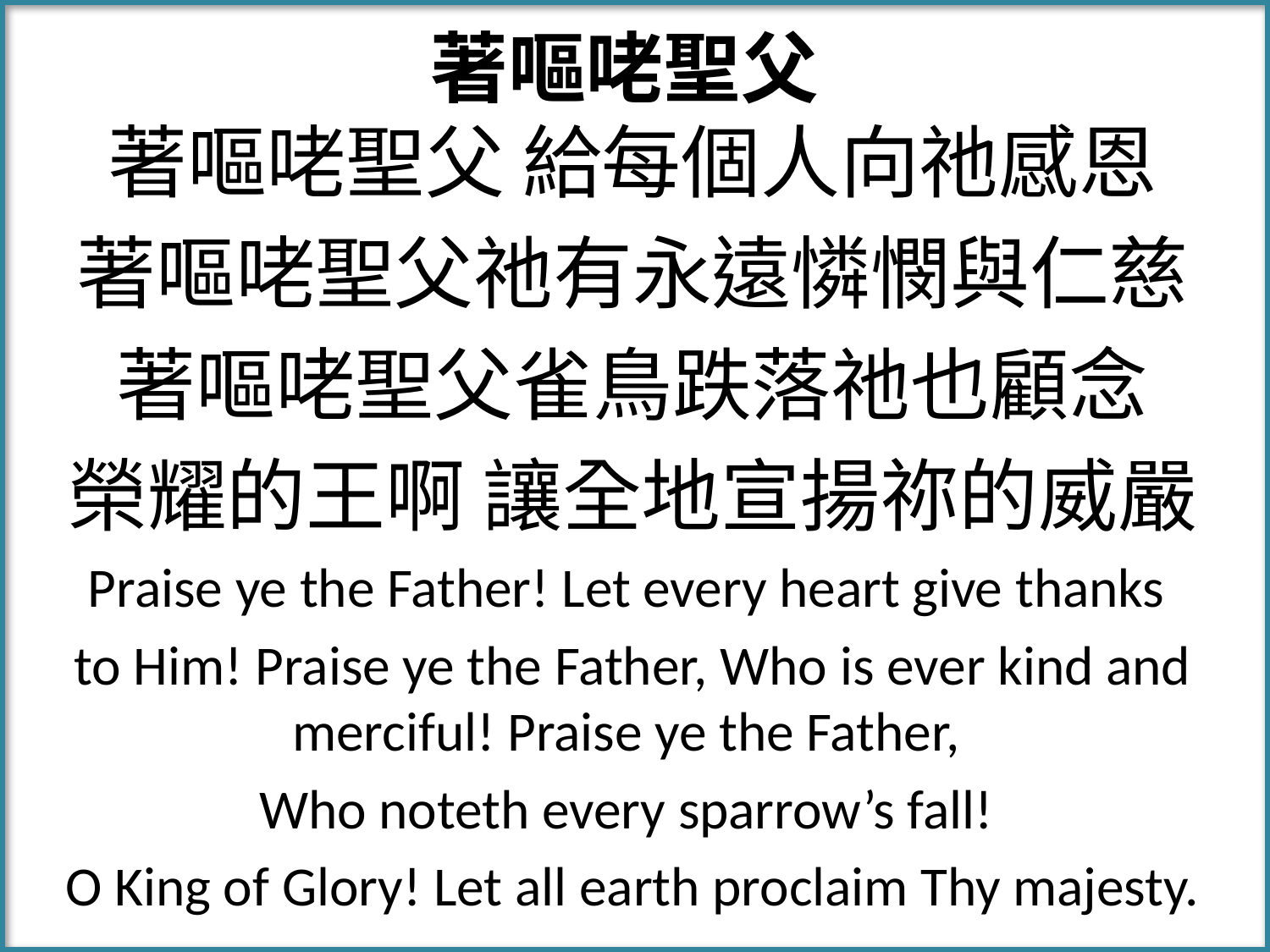

# 著嘔咾聖父
著嘔咾聖父 給每個人向祂感恩
著嘔咾聖父祂有永遠憐憫與仁慈
著嘔咾聖父雀鳥跌落祂也顧念
榮耀的王啊 讓全地宣揚祢的威嚴
Praise ye the Father! Let every heart give thanks
to Him! Praise ye the Father, Who is ever kind and merciful! Praise ye the Father,
Who noteth every sparrow’s fall!
O King of Glory! Let all earth proclaim Thy majesty.